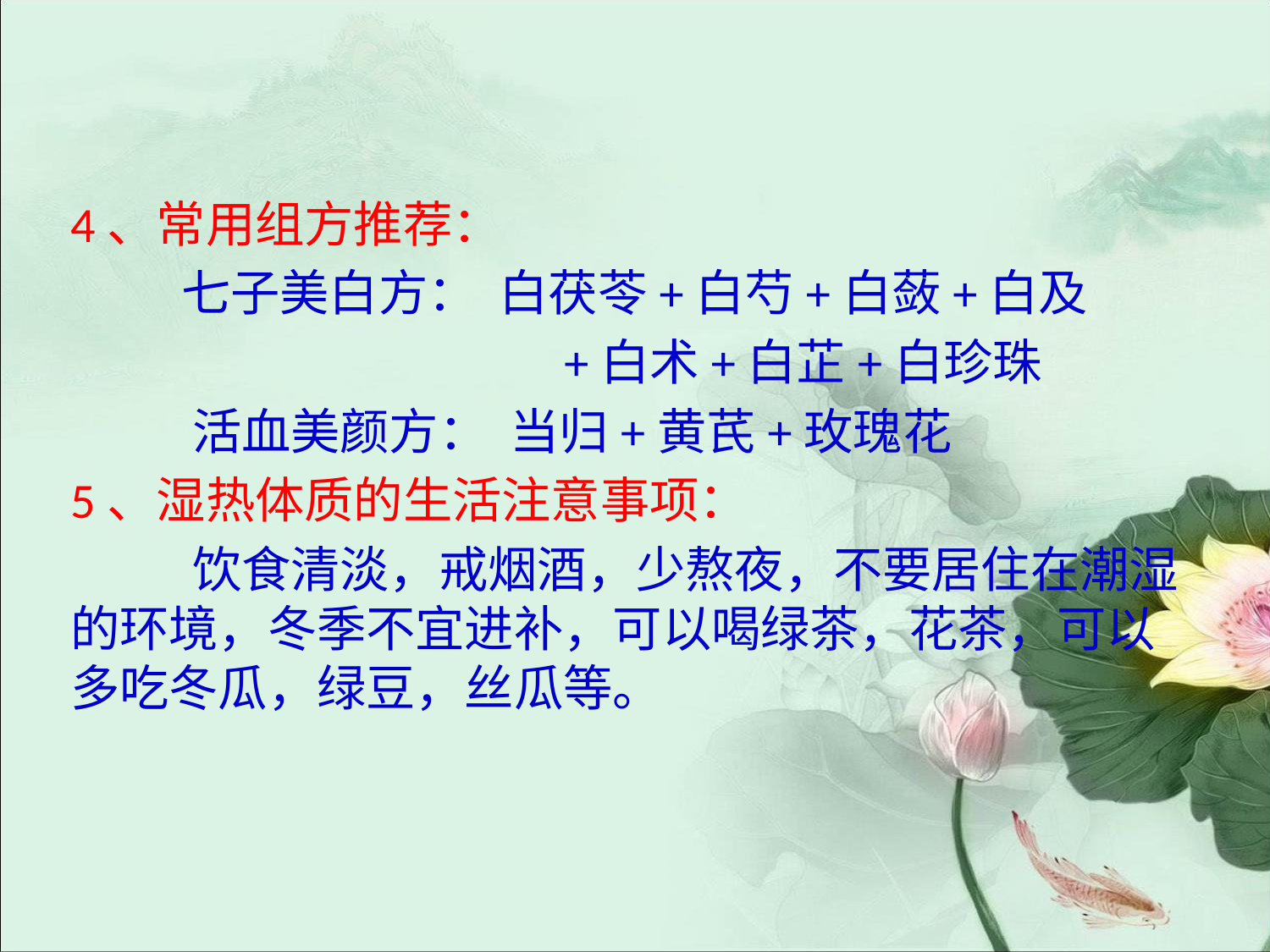

4、常用组方推荐：
         七子美白方：  白茯苓+白芍+白蔹+白及
                                            +白术+白芷+白珍珠
          活血美颜方：  当归+黄芪+玫瑰花
5、湿热体质的生活注意事项：
          饮食清淡，戒烟酒，少熬夜，不要居住在潮湿的环境，冬季不宜进补，可以喝绿茶，花茶，可以多吃冬瓜，绿豆，丝瓜等。